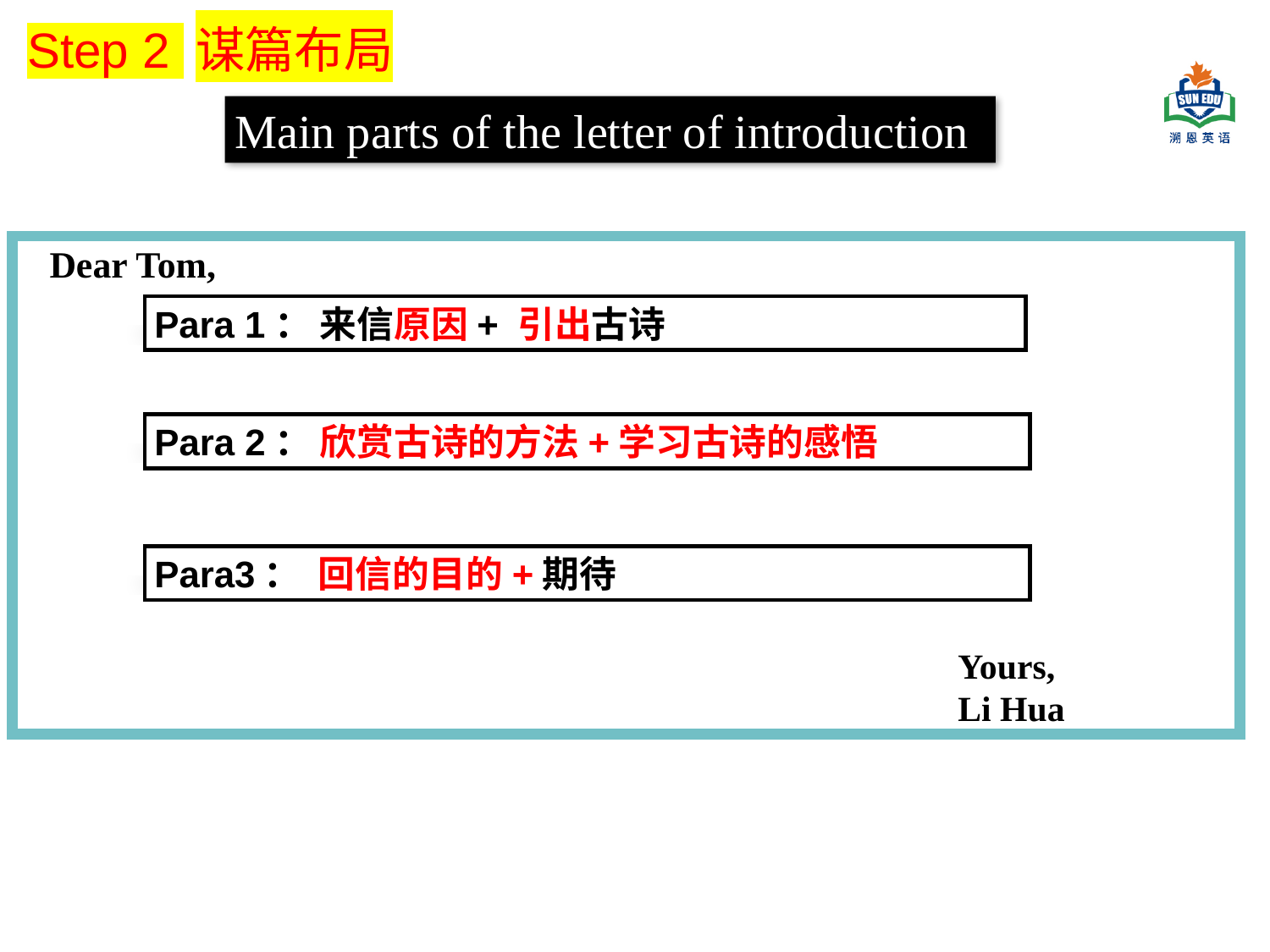

Step 2 谋篇布局
Main parts of the letter of introduction
Dear Tom,

Para 1： 来信原因+ 引出古诗
Para 2： 欣赏古诗的方法+学习古诗的感悟
Para3：  回信的目的+期待
Yours,
Li Hua